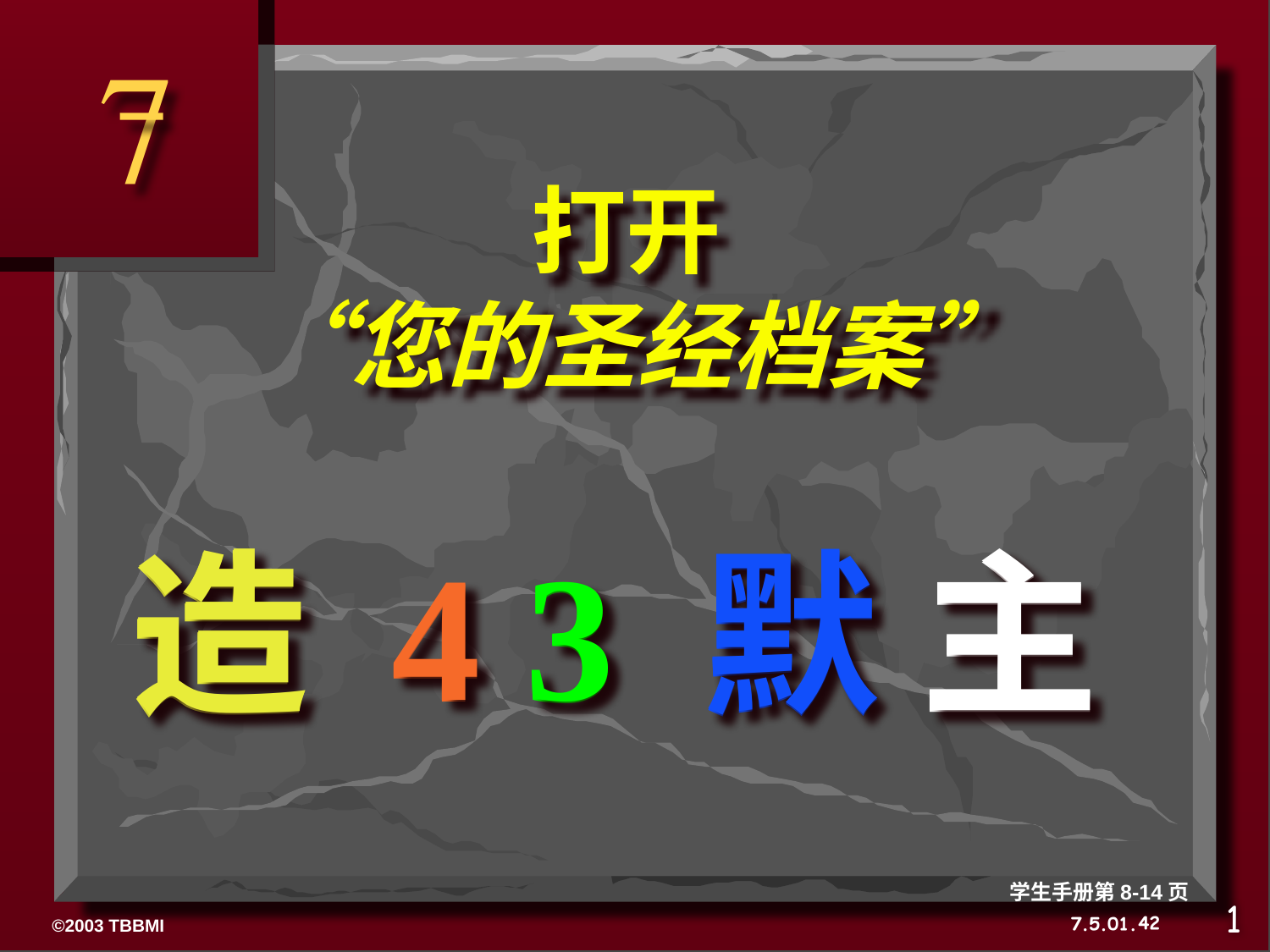

7

打开
“您的圣经档案”
造 4 3 默 主
造 4 3 默 主

学生手册第8-14页
1
42